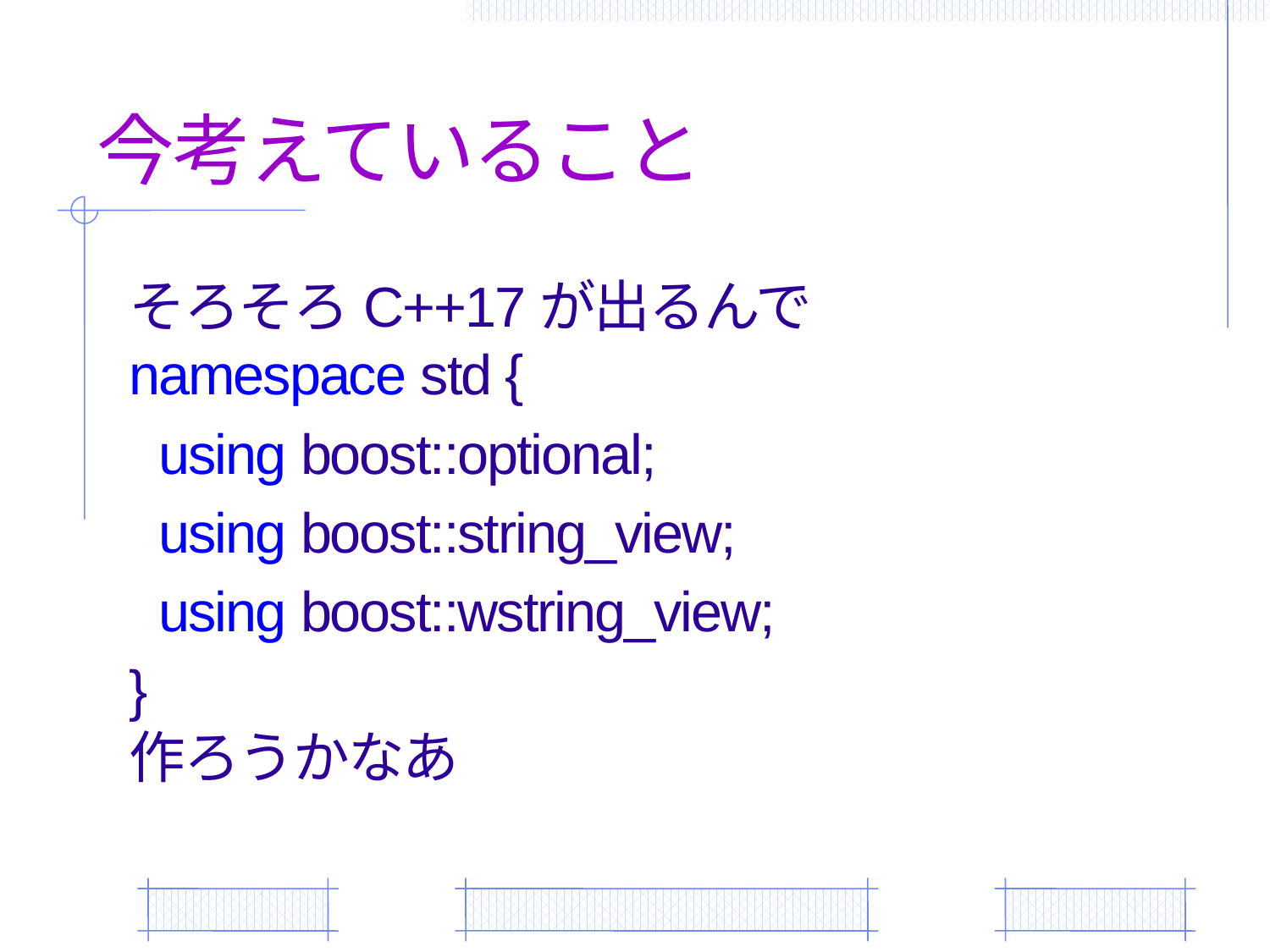

# 今考えていること
そろそろC++17が出るんで
namespace std {
  using boost::optional;
  using boost::string_view;
  using boost::wstring_view;
}
作ろうかなあ